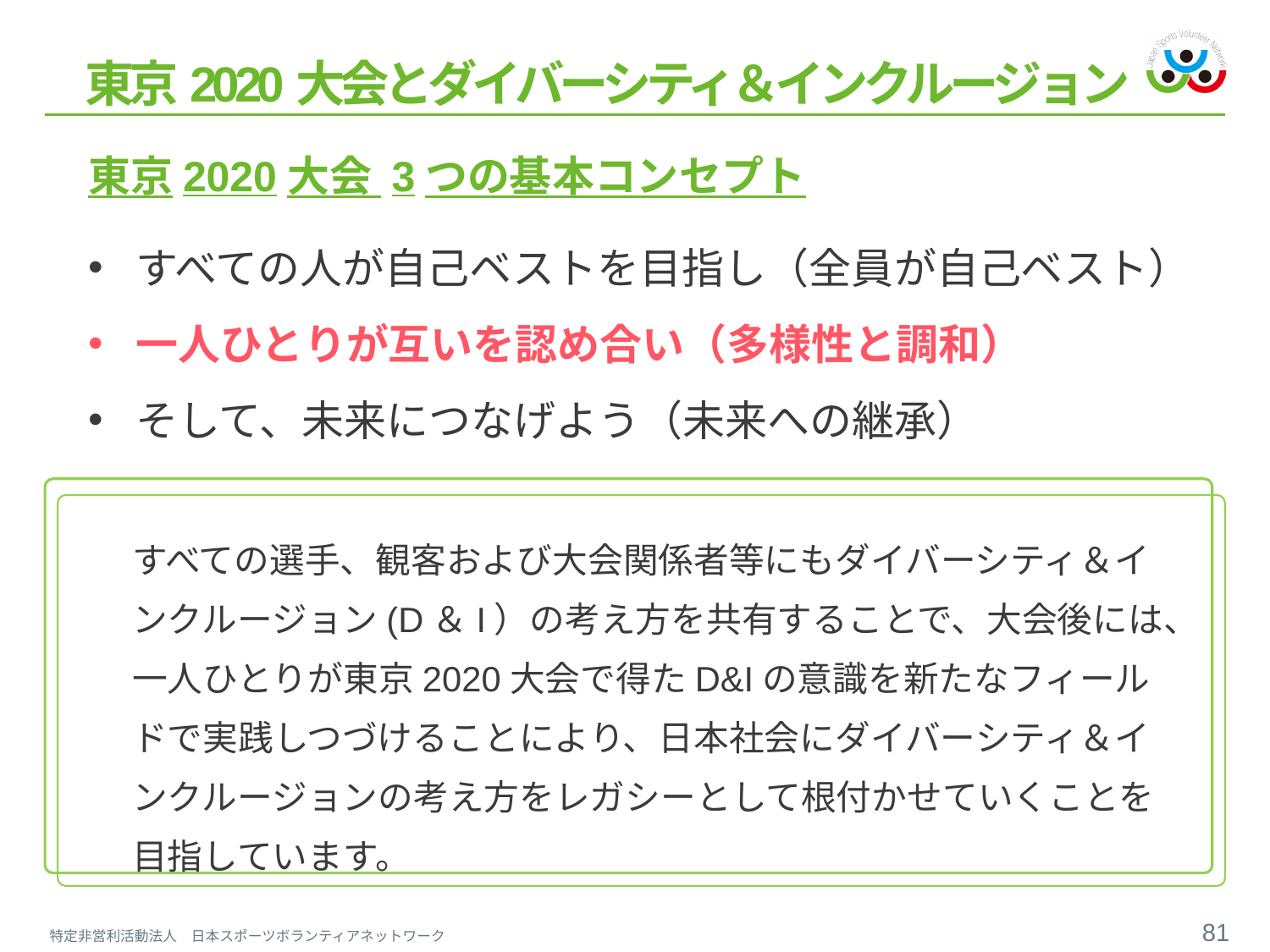

# 東京2020大会とダイバーシティ＆インクルージョン
東京2020大会 3つの基本コンセプト
すべての人が自己ベストを目指し（全員が自己ベスト）
一人ひとりが互いを認め合い（多様性と調和）
そして、未来につなげよう（未来への継承）

すべての選手、観客および大会関係者等にもダイバーシティ＆インクルージョン(D＆I）の考え方を共有することで、大会後には、一人ひとりが東京2020大会で得たD&Iの意識を新たなフィールドで実践しつづけることにより、日本社会にダイバーシティ＆インクルージョンの考え方をレガシーとして根付かせていくことを目指しています。